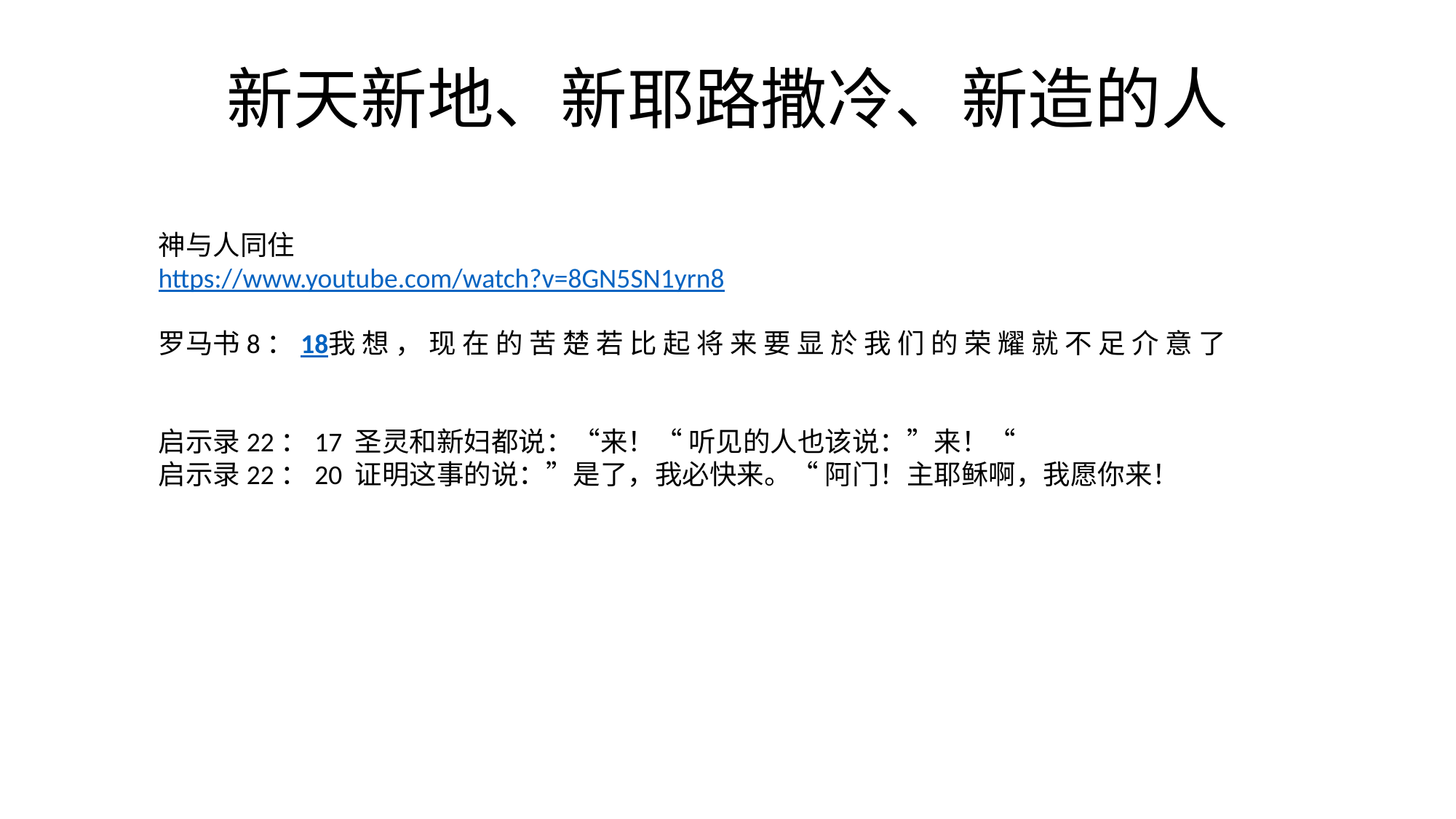

# 新天新地、新耶路撒冷、新造的人
神与人同住
https://www.youtube.com/watch?v=8GN5SN1yrn8

罗马书8：18我 想 ， 现 在 的 苦 楚 若 比 起 将 来 要 显 於 我 们 的 荣 耀 就 不 足 介 意 了

启示录22：17 圣灵和新妇都说：“来！“ 听见的人也该说：”来！“
启示录22：20 证明这事的说：”是了，我必快来。“ 阿门！主耶稣啊，我愿你来！